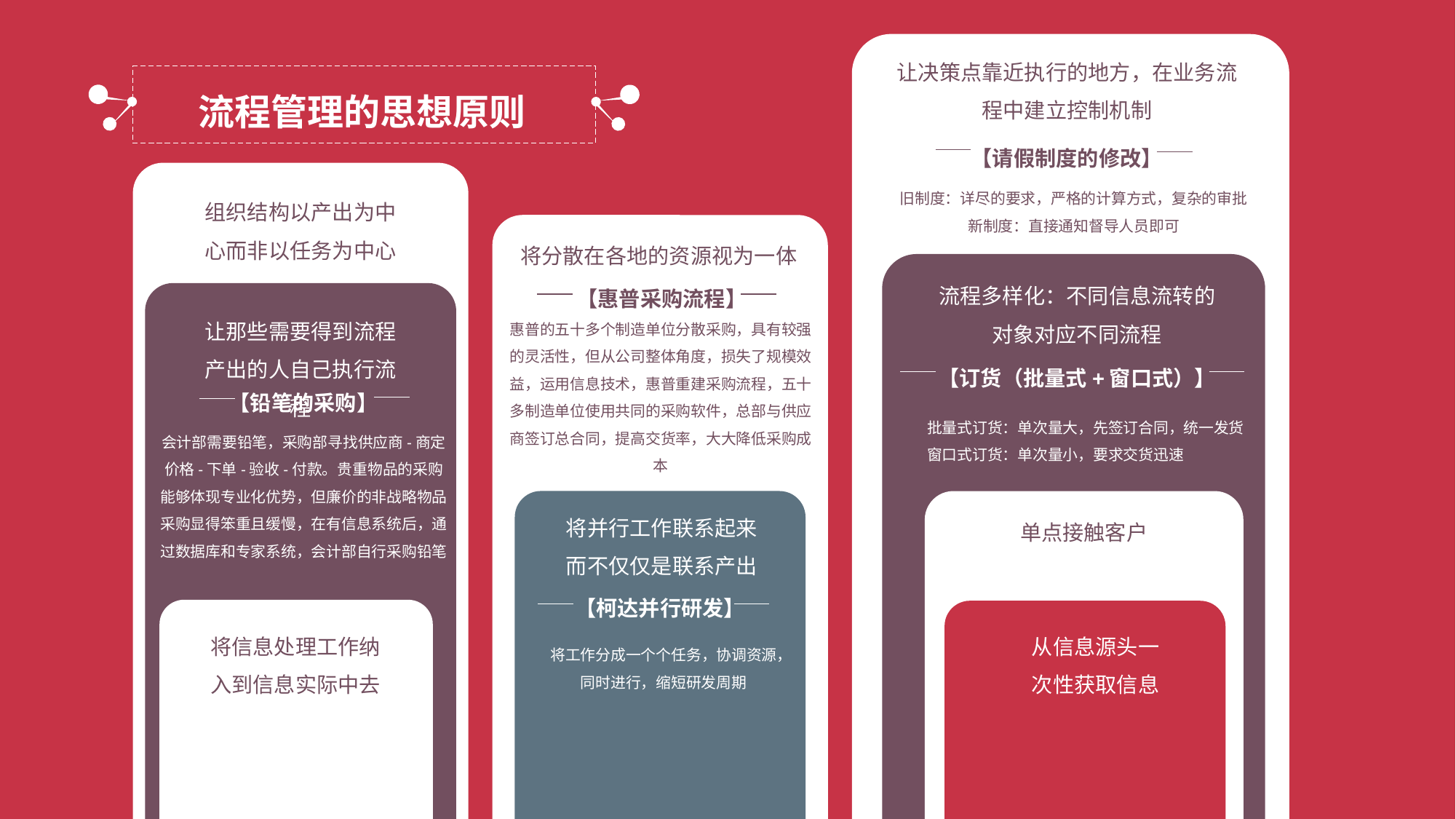

让决策点靠近执行的地方，在业务流程中建立控制机制
流程管理的思想原则

【请假制度的修改】

旧制度：详尽的要求，严格的计算方式，复杂的审批
新制度：直接通知督导人员即可
组织结构以产出为中心而非以任务为中心

将分散在各地的资源视为一体

流程多样化：不同信息流转的对象对应不同流程
【惠普采购流程】

让那些需要得到流程产出的人自己执行流程
惠普的五十多个制造单位分散采购，具有较强的灵活性，但从公司整体角度，损失了规模效益，运用信息技术，惠普重建采购流程，五十多制造单位使用共同的采购软件，总部与供应商签订总合同，提高交货率，大大降低采购成本
【订货（批量式+窗口式）】
【铅笔的采购】
批量式订货：单次量大，先签订合同，统一发货
窗口式订货：单次量小，要求交货迅速
会计部需要铅笔，采购部寻找供应商-商定价格-下单-验收-付款。贵重物品的采购能够体现专业化优势，但廉价的非战略物品采购显得笨重且缓慢，在有信息系统后，通过数据库和专家系统，会计部自行采购铅笔

将并行工作联系起来
而不仅仅是联系产出
单点接触客户
【柯达并行研发】

将信息处理工作纳入到信息实际中去
从信息源头一次性获取信息
将工作分成一个个任务，协调资源，同时进行，缩短研发周期